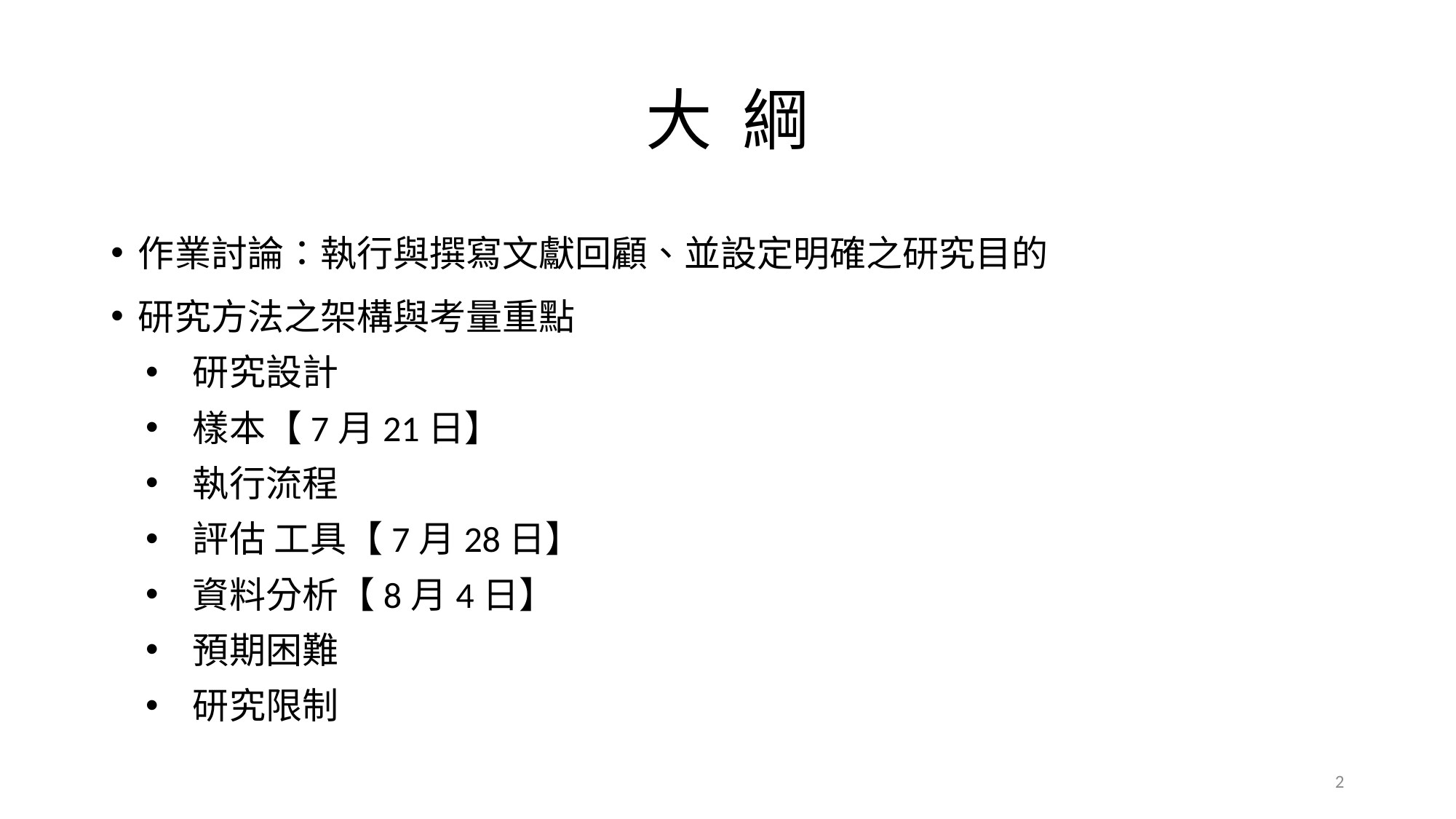

# 大  綱
作業討論：執行與撰寫文獻回顧、並設定明確之研究目的
研究方法之架構與考量重點
研究設計
樣本【7月21日】
執行流程
評估 工具【7月28日】
資料分析【8月4日】
預期困難
研究限制
2